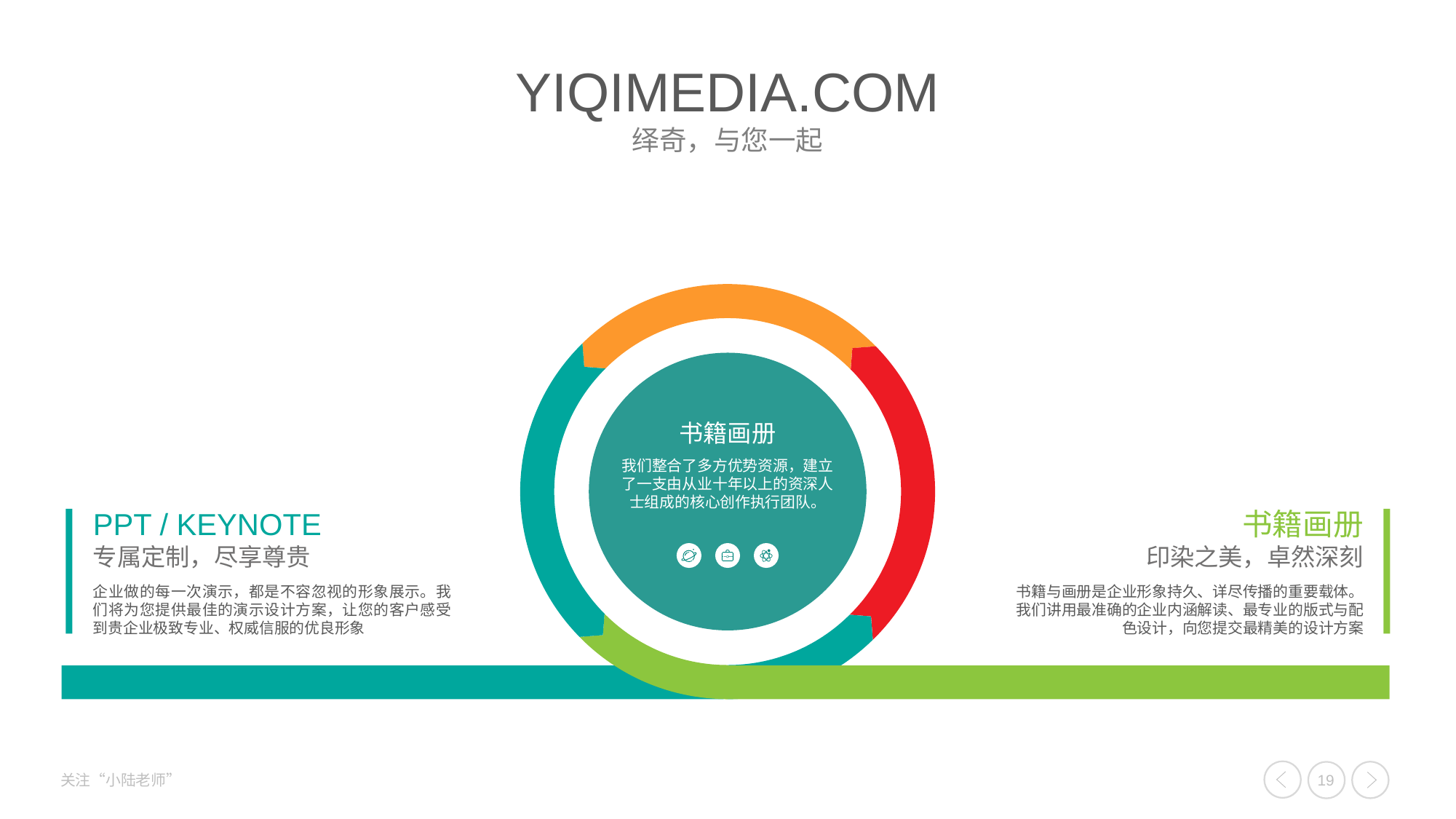

书籍画册
我们整合了多方优势资源，建立了一支由从业十年以上的资深人士组成的核心创作执行团队。

PPT / KEYNOTE
专属定制，尽享尊贵
企业做的每一次演示，都是不容忽视的形象展示。我们将为您提供最佳的演示设计方案，让您的客户感受到贵企业极致专业、权威信服的优良形象
书籍画册
印染之美，卓然深刻
书籍与画册是企业形象持久、详尽传播的重要载体。我们讲用最准确的企业内涵解读、最专业的版式与配色设计，向您提交最精美的设计方案